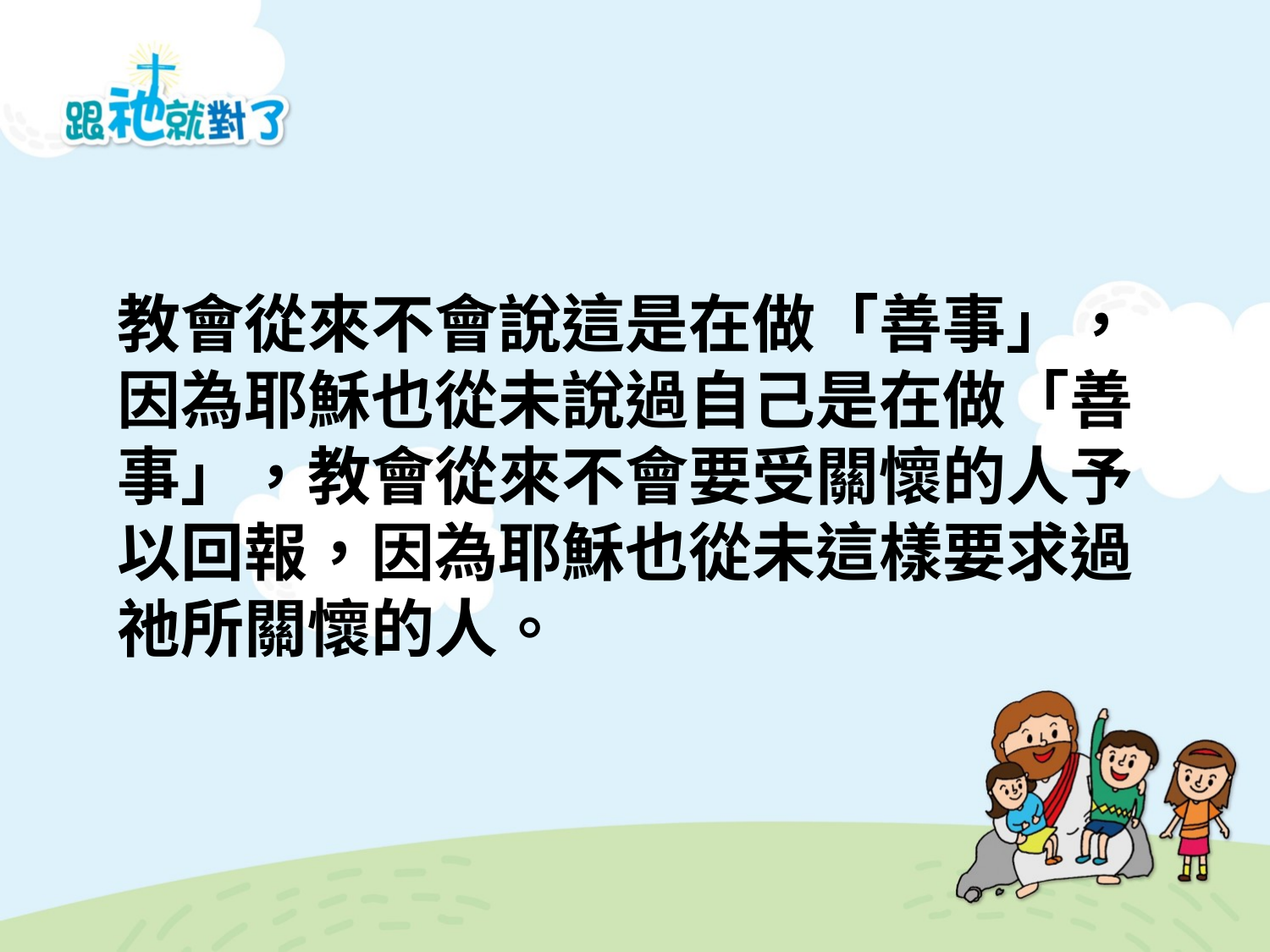

教會從來不會說這是在做「善事」，因為耶穌也從未說過自己是在做「善事」，教會從來不會要受關懷的人予以回報，因為耶穌也從未這樣要求過祂所關懷的人。